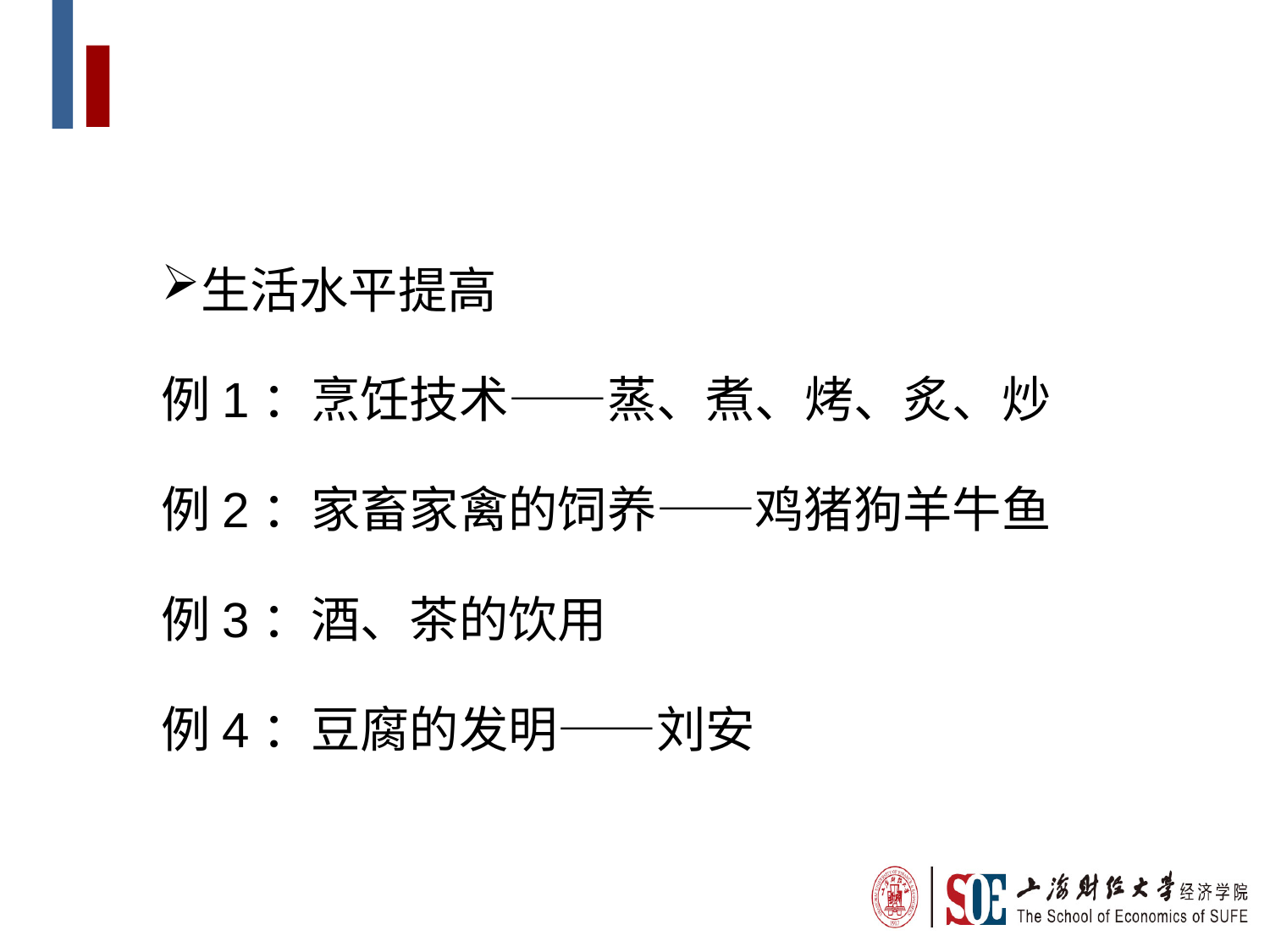

生活水平提高
例1：烹饪技术——蒸、煮、烤、炙、炒
例2：家畜家禽的饲养——鸡猪狗羊牛鱼
例3：酒、茶的饮用
例4：豆腐的发明——刘安